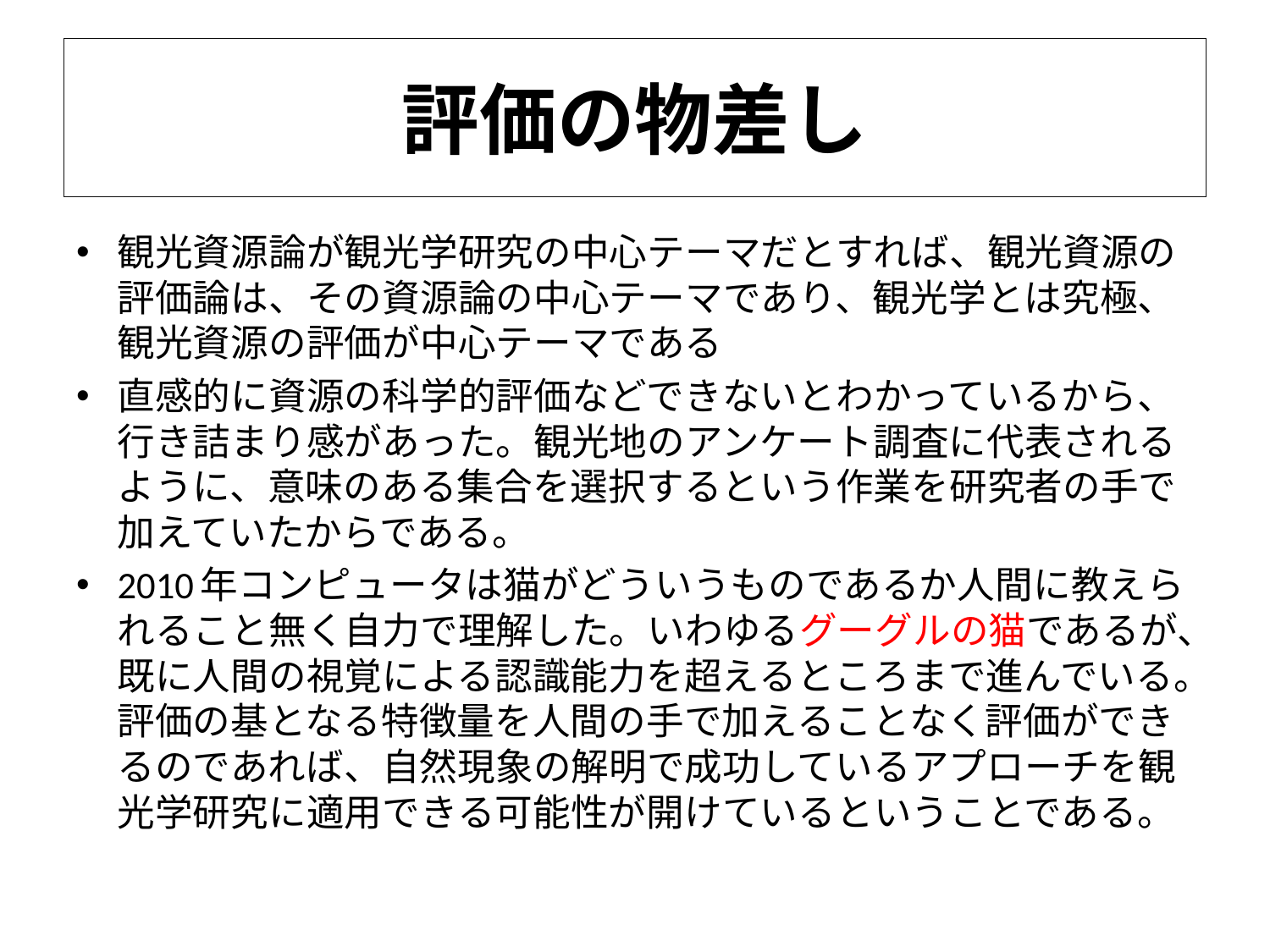

# 評価の物差し
観光資源論が観光学研究の中心テーマだとすれば、観光資源の評価論は、その資源論の中心テーマであり、観光学とは究極、観光資源の評価が中心テーマである
直感的に資源の科学的評価などできないとわかっているから、行き詰まり感があった。観光地のアンケート調査に代表されるように、意味のある集合を選択するという作業を研究者の手で加えていたからである。
2010年コンピュータは猫がどういうものであるか人間に教えられること無く自力で理解した。いわゆるグーグルの猫であるが、既に人間の視覚による認識能力を超えるところまで進んでいる。評価の基となる特徴量を人間の手で加えることなく評価ができるのであれば、自然現象の解明で成功しているアプローチを観光学研究に適用できる可能性が開けているということである。